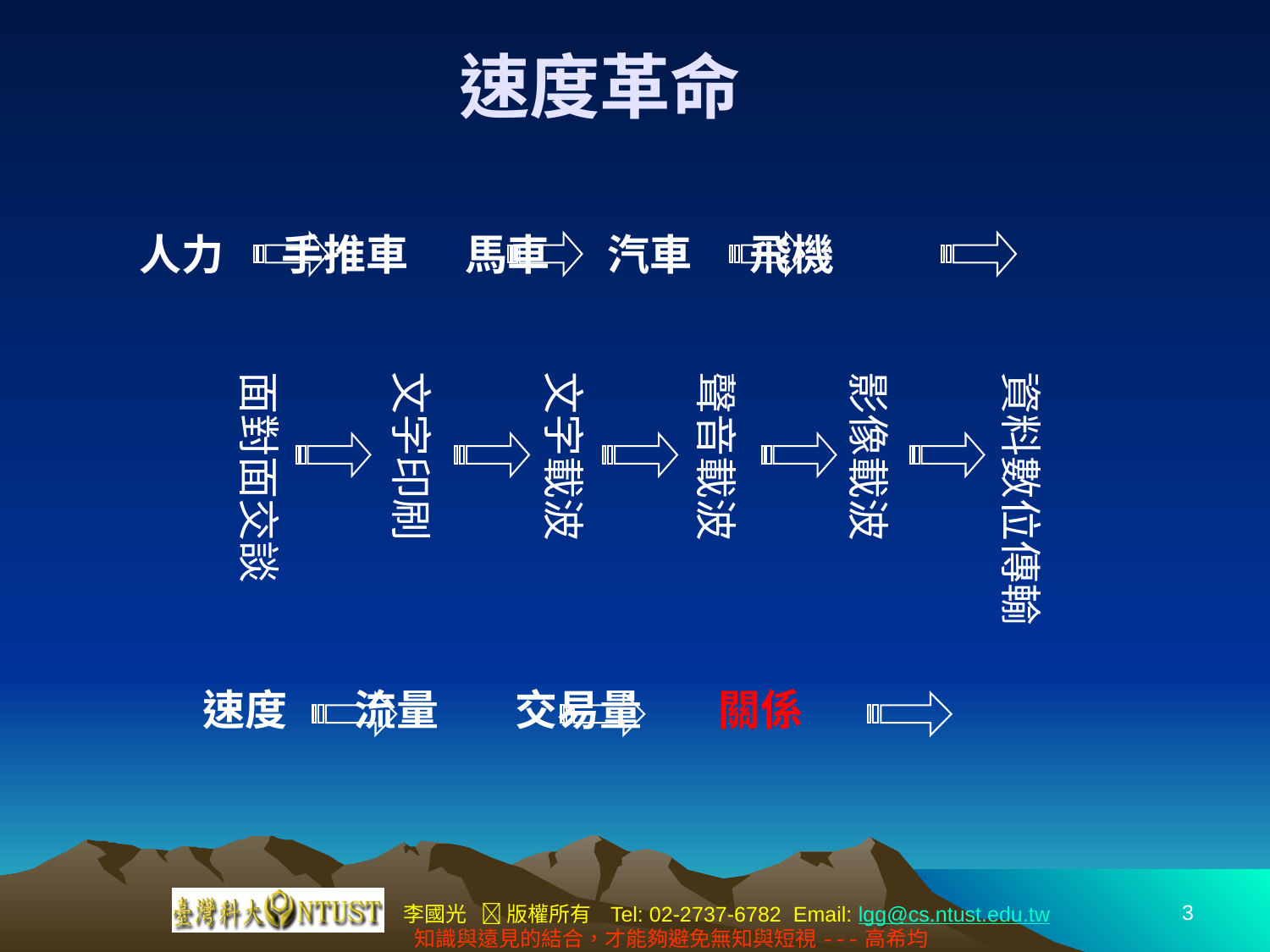

# 速度革命
人力      手推車      馬車      汽車      飛機

資料數位傳輸

影像載波

聲音載波

文字載波

文字印刷

面對面交談

速度       流量        交易量        關係

3